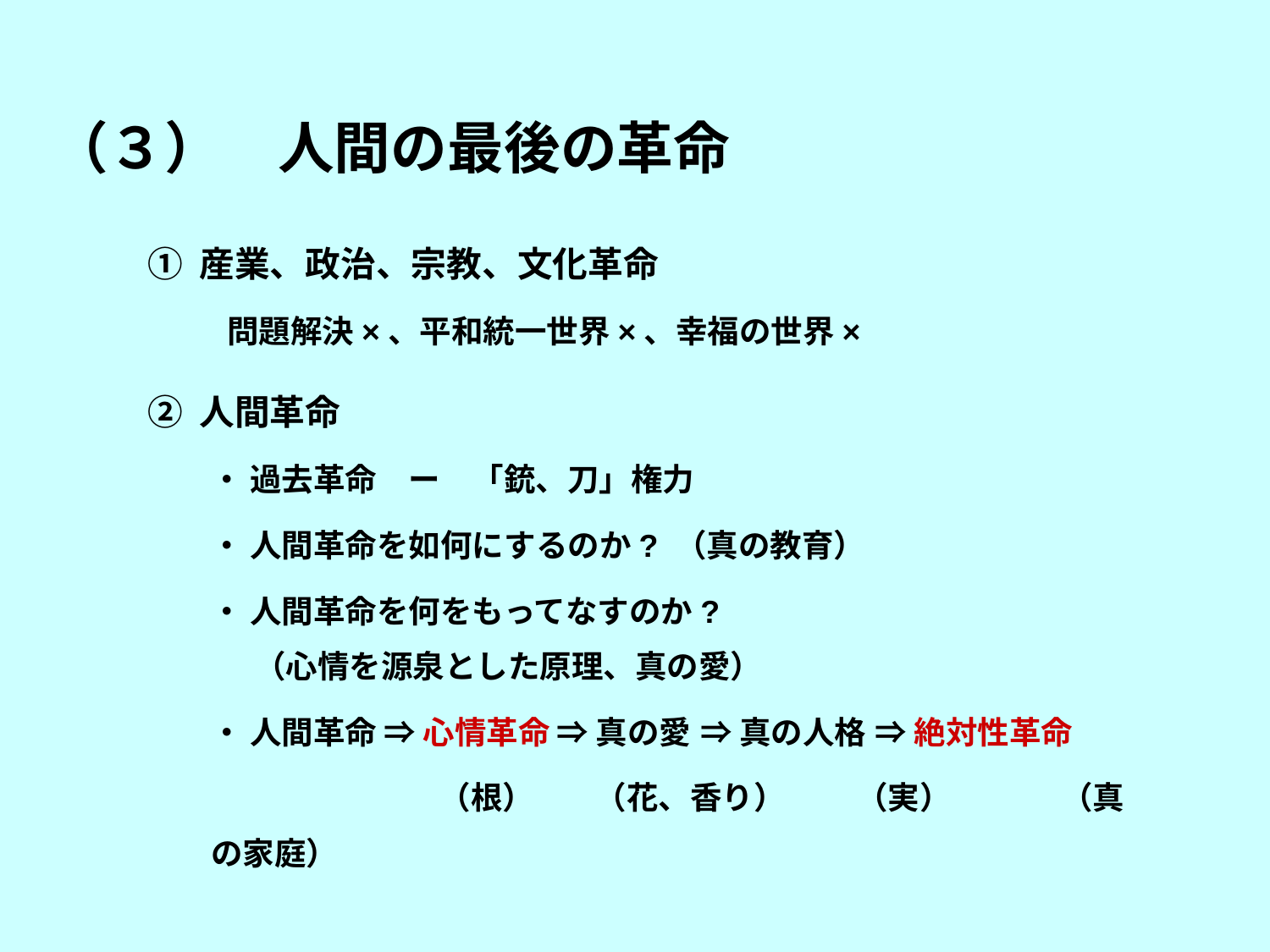

（３）　人間の最後の革命
① 産業、政治、宗教、文化革命
          問題解決×、平和統一世界×、幸福の世界×
② 人間革命
・ 過去革命　ー　「銃、刀」権力
・ 人間革命を如何にするのか? （真の教育）
・ 人間革命を何をもってなすのか?
    （心情を源泉とした原理、真の愛）
・ 人間革命 ⇒ 心情革命 ⇒ 真の愛 ⇒ 真の人格 ⇒ 絶対性革命
                         （根）   　 （花、香り） 　　（実）　　　  （真の家庭）